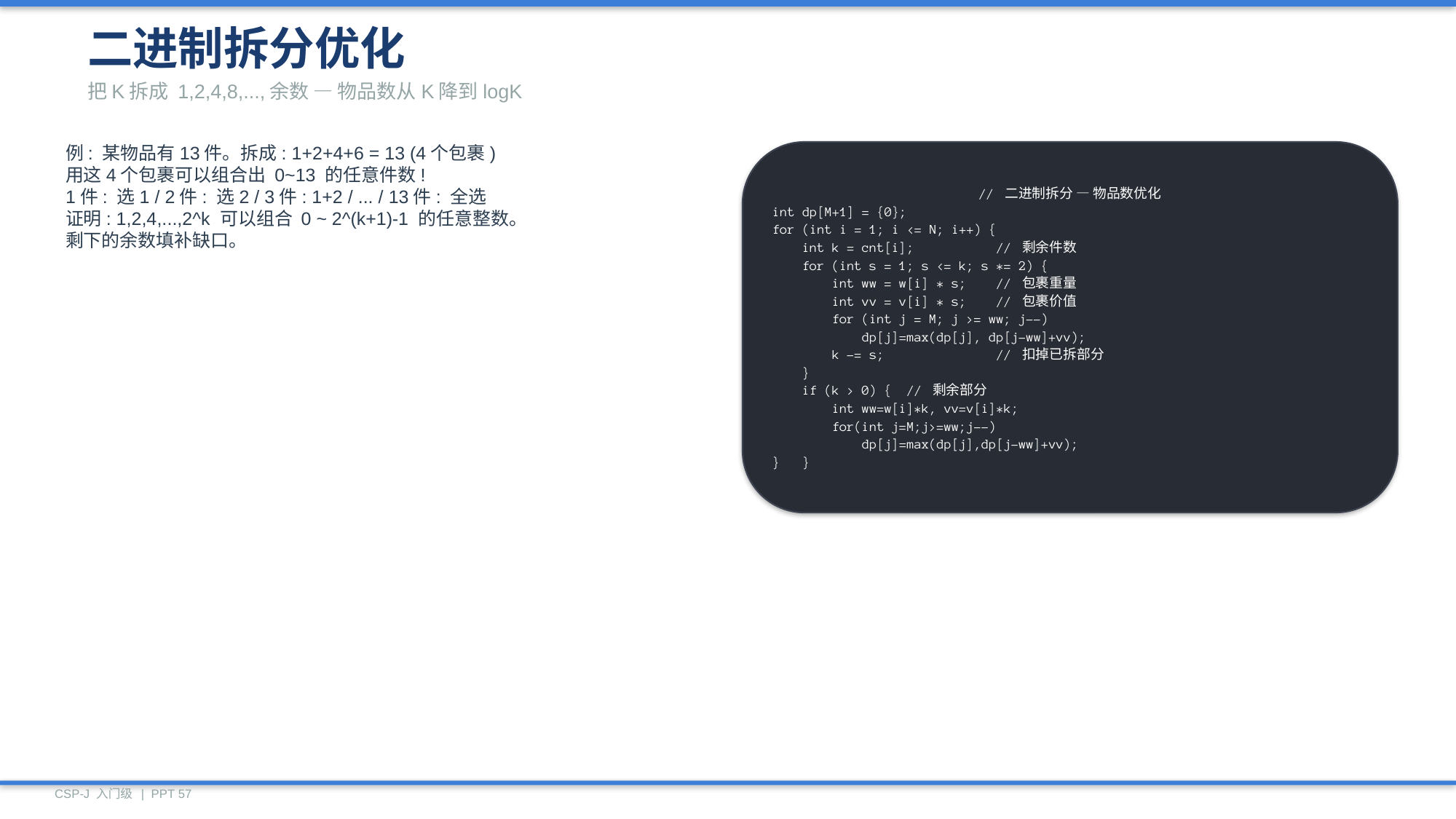

二进制拆分优化
把K拆成 1,2,4,8,...,余数 — 物品数从K降到logK
例: 某物品有13件。拆成: 1+2+4+6 = 13 (4个包裹)
用这4个包裹可以组合出 0~13 的任意件数!
1件: 选1 / 2件: 选2 / 3件: 1+2 / ... / 13件: 全选
证明: 1,2,4,...,2^k 可以组合 0 ~ 2^(k+1)-1 的任意整数。
剩下的余数填补缺口。
// 二进制拆分 — 物品数优化
int dp[M+1] = {0};
for (int i = 1; i <= N; i++) {
    int k = cnt[i];           // 剩余件数
    for (int s = 1; s <= k; s *= 2) {
        int ww = w[i] * s;    // 包裹重量
        int vv = v[i] * s;    // 包裹价值
        for (int j = M; j >= ww; j--)
            dp[j]=max(dp[j], dp[j-ww]+vv);
        k -= s;               // 扣掉已拆部分
    }
    if (k > 0) {  // 剩余部分
        int ww=w[i]*k, vv=v[i]*k;
        for(int j=M;j>=ww;j--)
            dp[j]=max(dp[j],dp[j-ww]+vv);
}   }

CSP-J 入门级  |  PPT 57